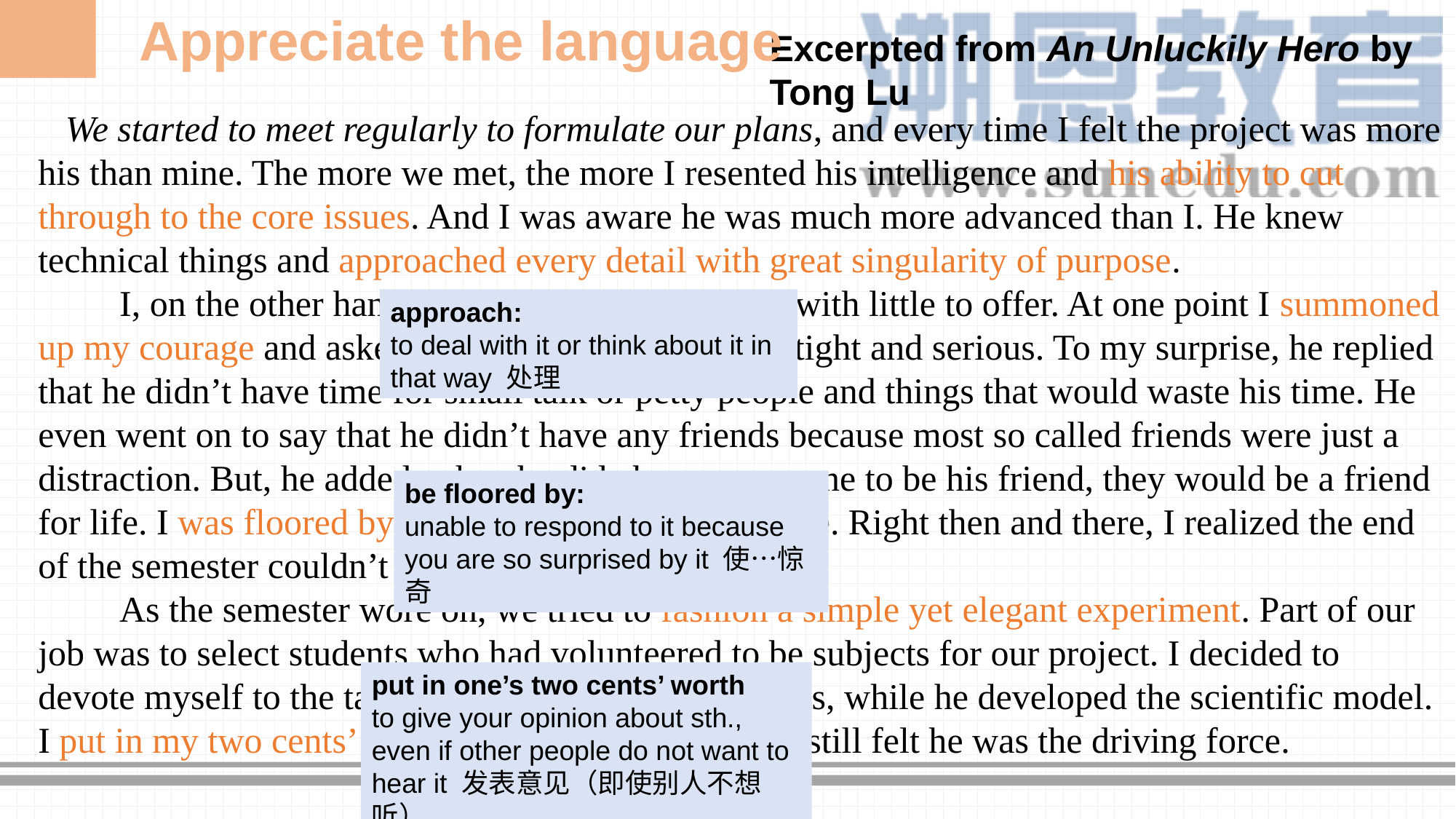

Appreciate the language
Excerpted from An Unluckily Hero by Tong Lu
   We started to meet regularly to formulate our plans, and every time I felt the project was more his than mine. The more we met, the more I resented his intelligence and his ability to cut through to the core issues. And I was aware he was much more advanced than I. He knew technical things and approached every detail with great singularity of purpose.
　　I, on the other hand, must have seemed naive, with little to offer. At one point I summoned up my courage and asked him why he seemed so uptight and serious. To my surprise, he replied that he didn’t have time for small talk or petty people and things that would waste his time. He even went on to say that he didn’t have any friends because most so called friends were just a distraction. But, he added, when he did choose someone to be his friend, they would be a friend for life. I was floored by his cold and cynical response. Right then and there, I realized the end of the semester couldn’t come soon enough.
　　As the semester wore on, we tried to fashion a simple yet elegant experiment. Part of our job was to select students who had volunteered to be subjects for our project. I decided to devote myself to the task of working with the subjects, while he developed the scientific model. I put in my two cents’ worth whenever I could, but I still felt he was the driving force.
approach:
to deal with it or think about it in that way 处理
be floored by:
unable to respond to it because you are so surprised by it 使…惊奇
put in one’s two cents’ worth
to give your opinion about sth., even if other people do not want to hear it 发表意见（即使别人不想听）